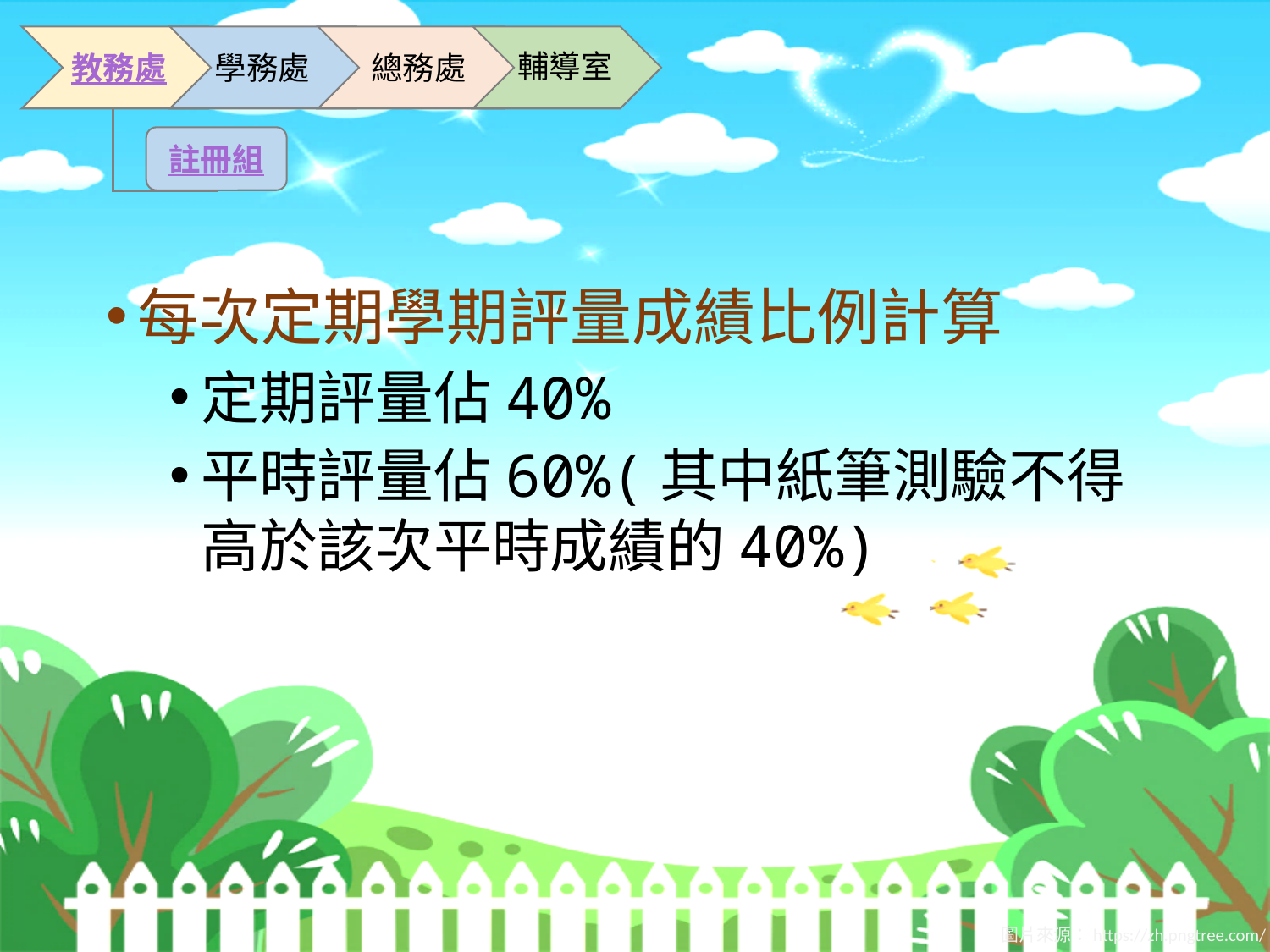

輔導室
教務處
學務處
總務處
註冊組
每次定期學期評量成績比例計算
定期評量佔40%
平時評量佔60%(其中紙筆測驗不得高於該次平時成績的40%)